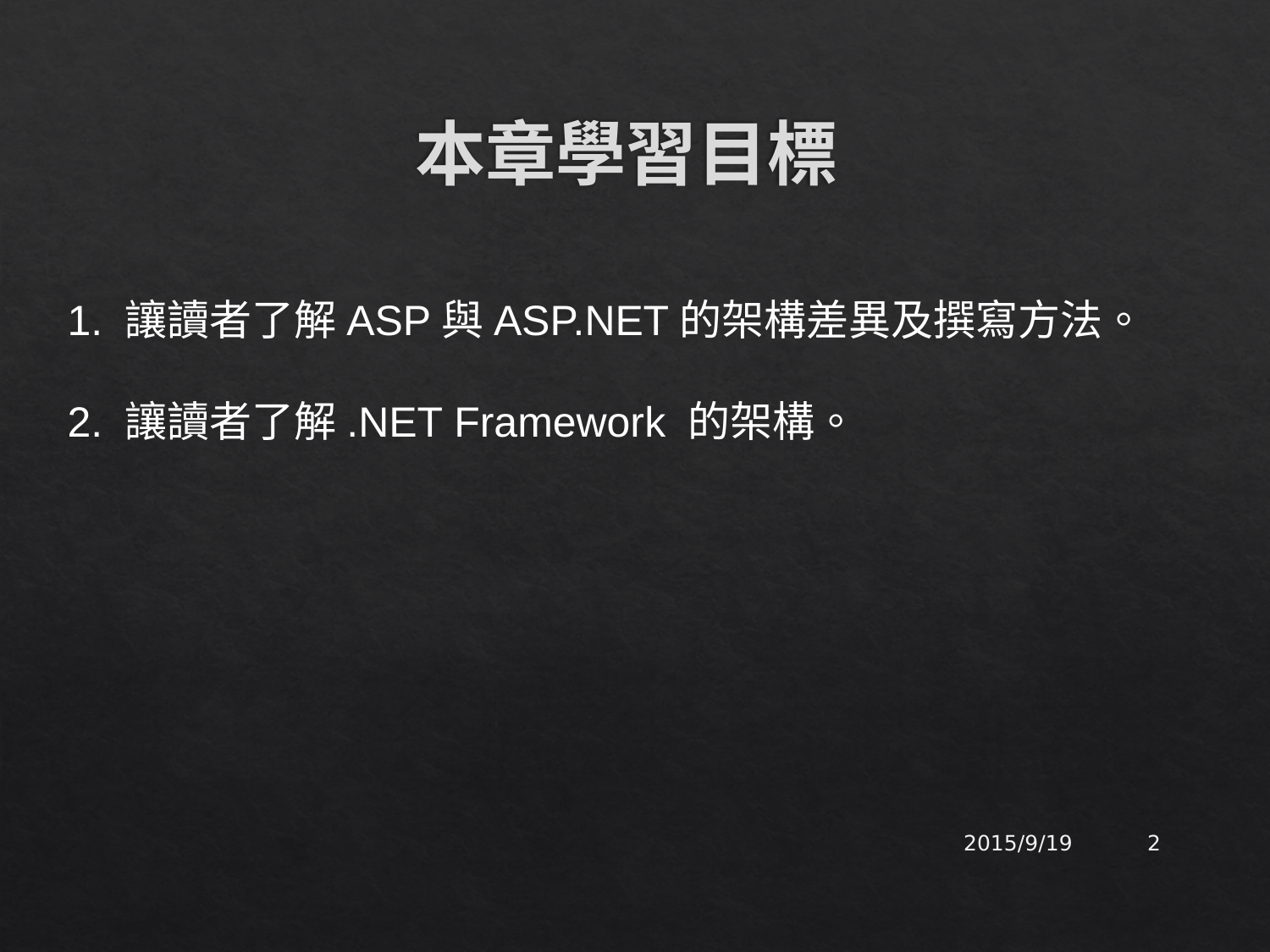

# 本章學習目標
1. 讓讀者了解ASP與ASP.NET的架構差異及撰寫方法。
2. 讓讀者了解.NET Framework 的架構。
2015/9/19
2